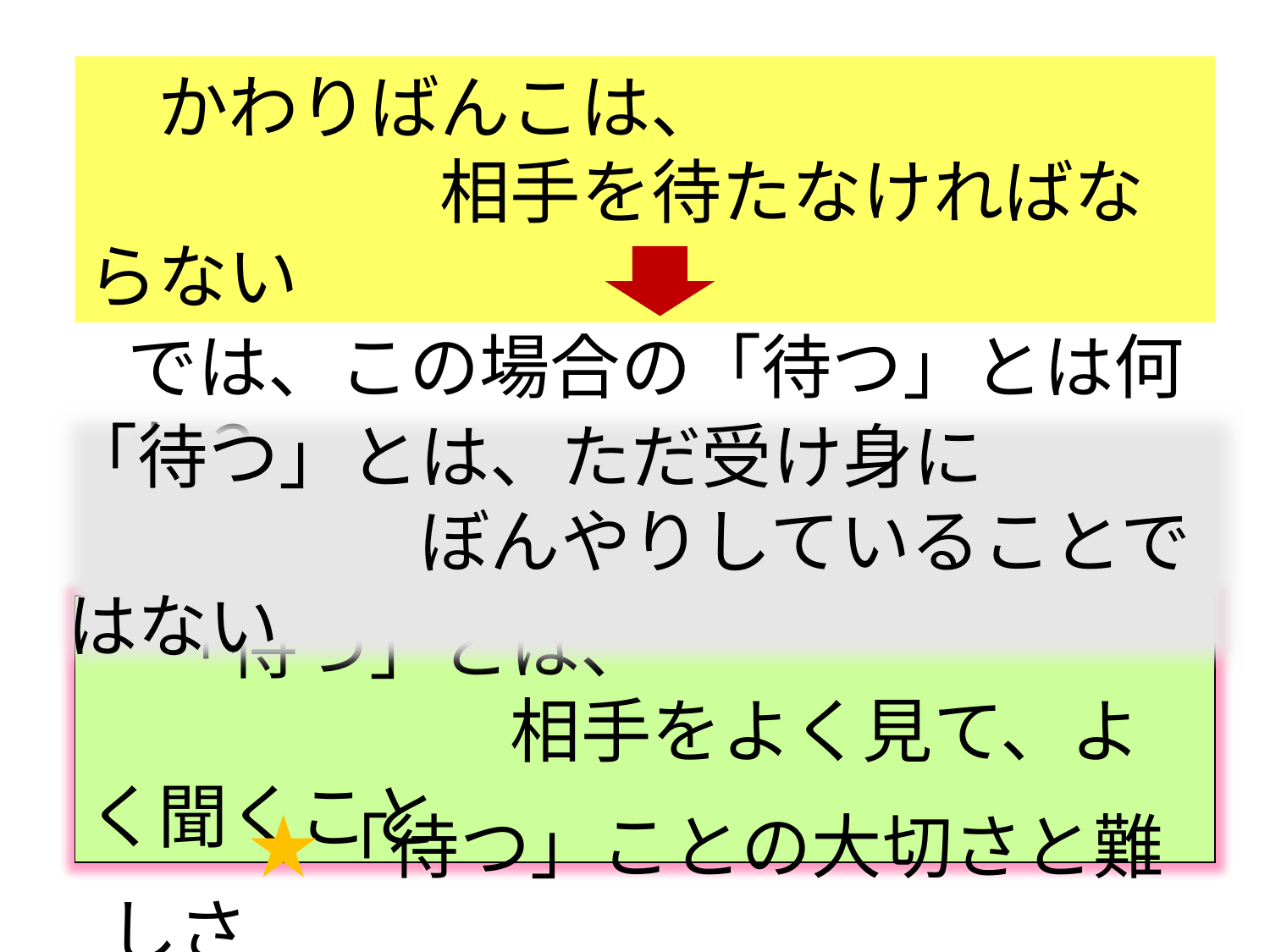

かわりばんこは、
　　　　　相手を待たなければならない

では、この場合の「待つ」とは何か？
「待つ」とは、ただ受け身に
　　　　　ぼんやりしていることではない
　「待つ」とは、
　　　　　　相手をよく見て、よく聞くこと

　　★「待つ」ことの大切さと難しさ